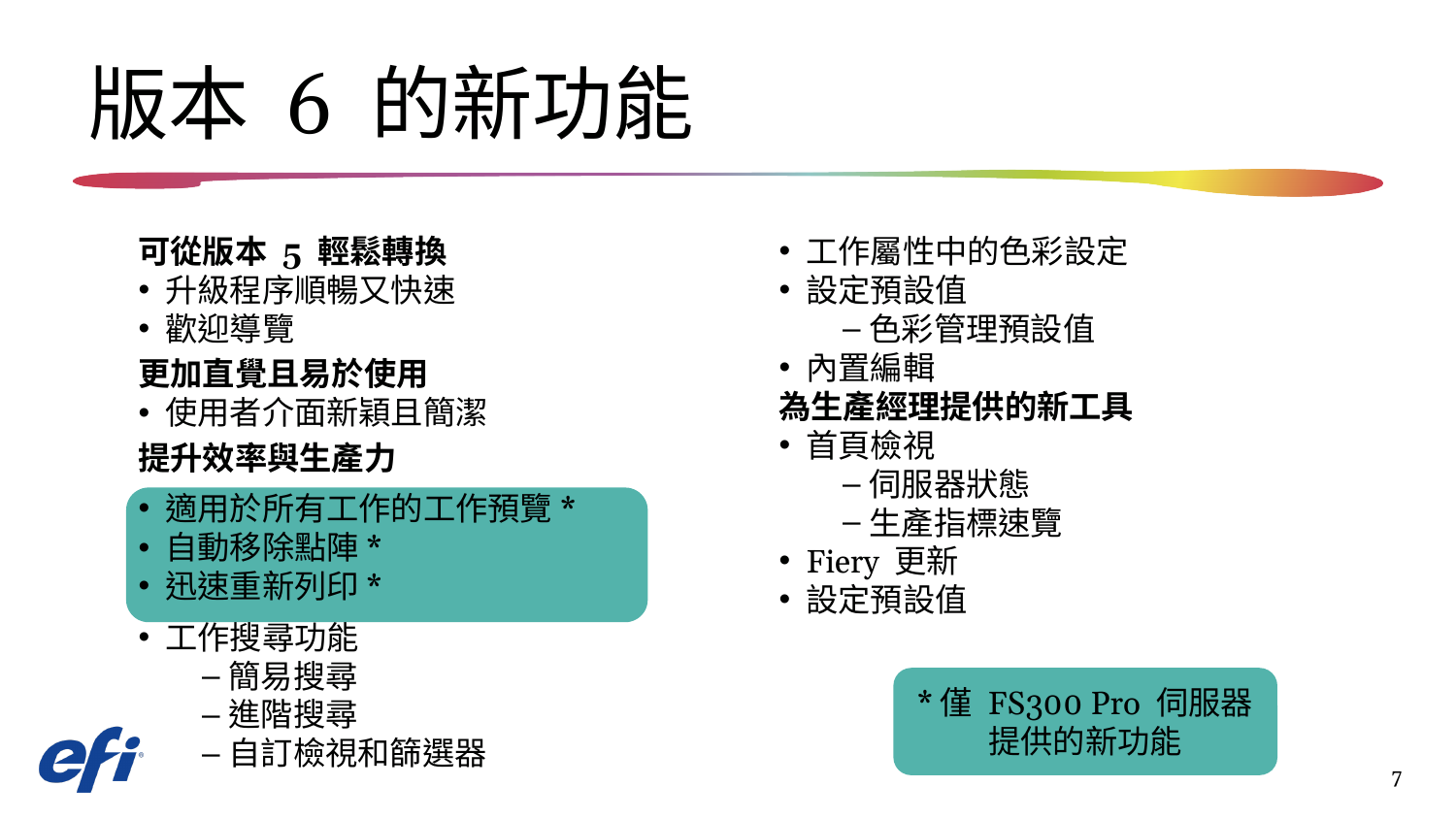

# 版本 6 的新功能
可從版本 5 輕鬆轉換
升級程序順暢又快速
歡迎導覽
更加直覺且易於使用
使用者介面新穎且簡潔
提升效率與生產力
適用於所有工作的工作預覽*
自動移除點陣*
迅速重新列印*
工作搜尋功能
簡易搜尋
進階搜尋
自訂檢視和篩選器
工作屬性中的色彩設定
設定預設值
色彩管理預設值
內置編輯
為生產經理提供的新工具
首頁檢視
伺服器狀態
生產指標速覽
Fiery 更新
設定預設值

*僅 FS300 Pro 伺服器提供的新功能
7